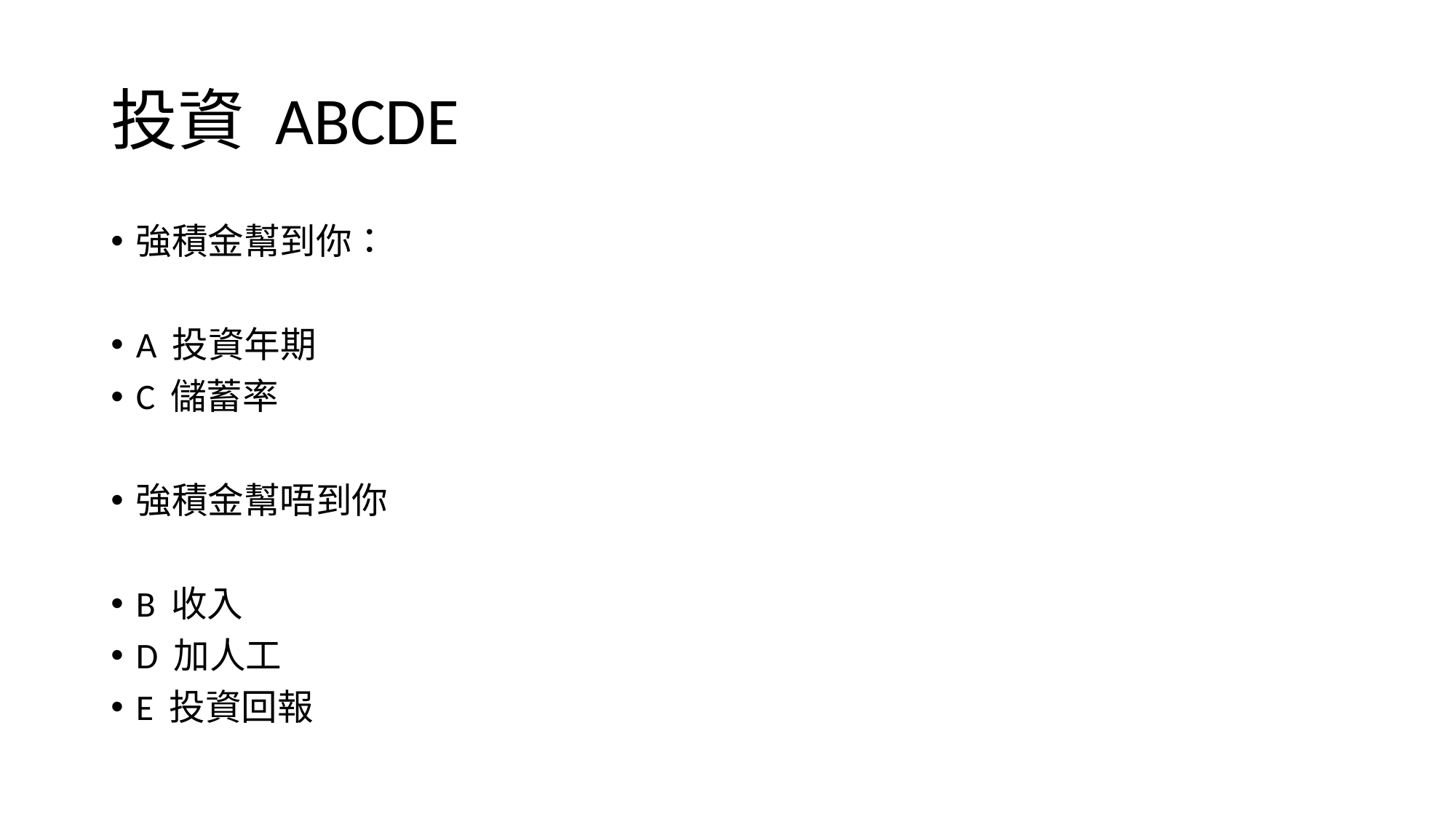

# 投資 ABCDE
強積金幫到你：

A 投資年期
C 儲蓄率

強積金幫唔到你

B 收入
D 加人工
E 投資回報